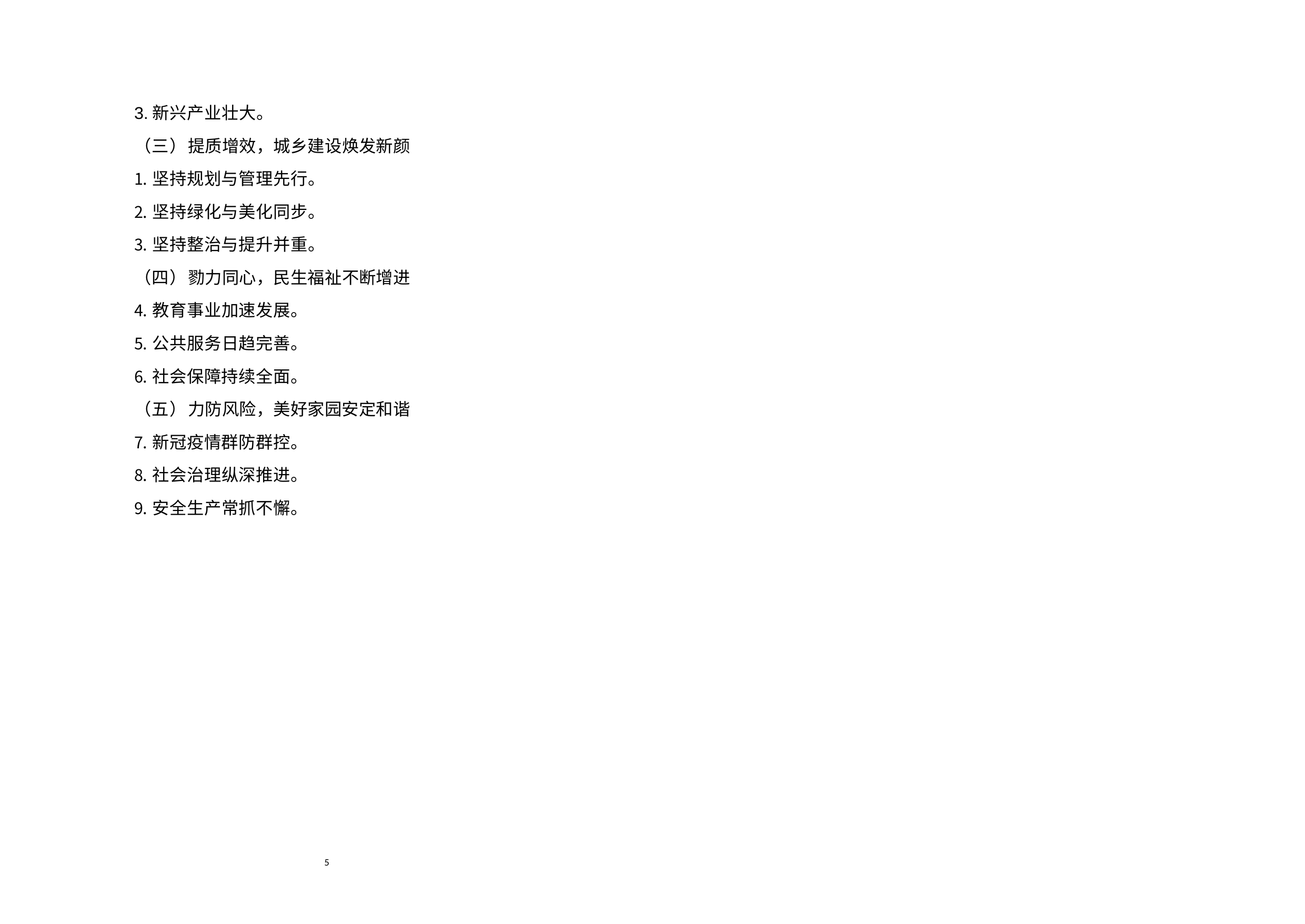

3.新兴产业壮大。
（三）提质增效，城乡建设焕发新颜
坚持规划与管理先行。
坚持绿化与美化同步。
坚持整治与提升并重。
（四）勠力同心，民生福祉不断增进
教育事业加速发展。
公共服务日趋完善。
社会保障持续全面。
（五）力防风险，美好家园安定和谐
新冠疫情群防群控。
社会治理纵深推进。
安全生产常抓不懈。
5